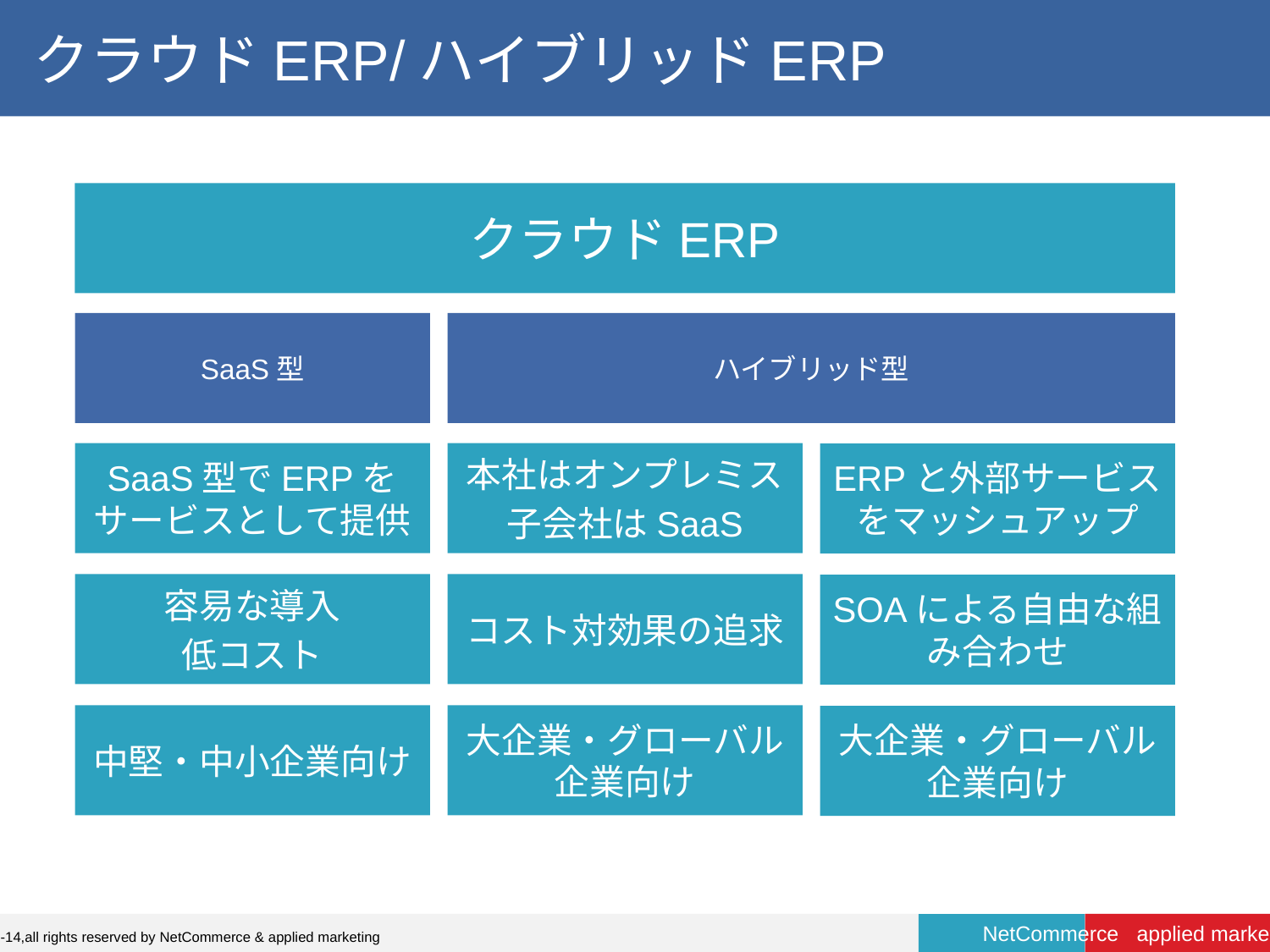

# クラウドERP/ハイブリッドERP
クラウドERP
SaaS型
ハイブリッド型
SaaS型でERPをサービスとして提供
本社はオンプレミス
子会社はSaaS
ERPと外部サービスをマッシュアップ
容易な導入
低コスト
コスト対効果の追求
SOAによる自由な組み合わせ
中堅・中小企業向け
大企業・グローバル企業向け
大企業・グローバル企業向け